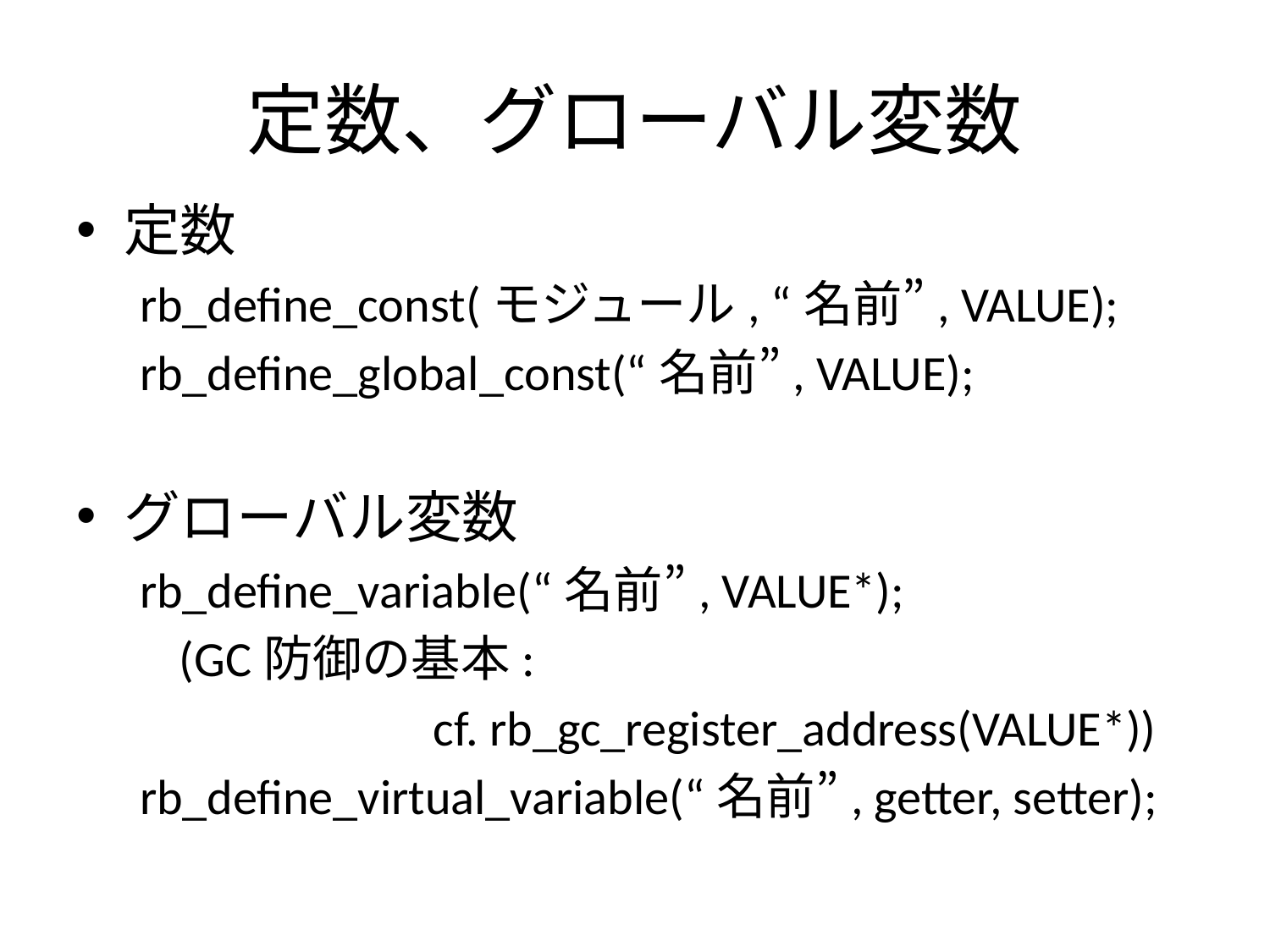

# 定数、グローバル変数
定数
rb_define_const(モジュール, “名前”, VALUE);
rb_define_global_const(“名前”, VALUE);

グローバル変数
rb_define_variable(“名前”, VALUE*);
	(GC防御の基本:
			cf. rb_gc_register_address(VALUE*))
rb_define_virtual_variable(“名前”, getter, setter);